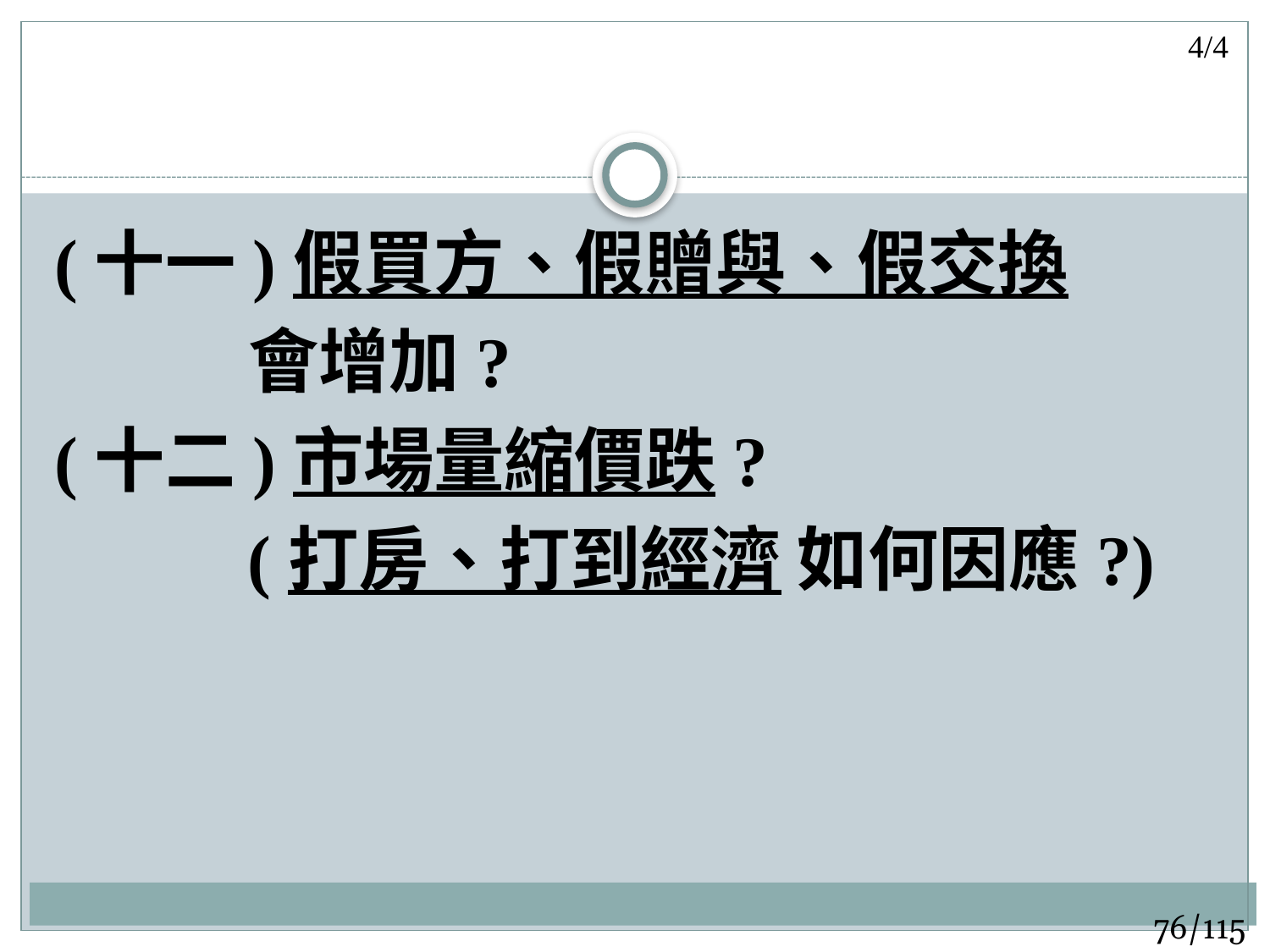

4/4
#

(十一)假買方、假贈與、假交換
           會增加?
(十二)市場量縮價跌?
           (打房、打到經濟 如何因應?)